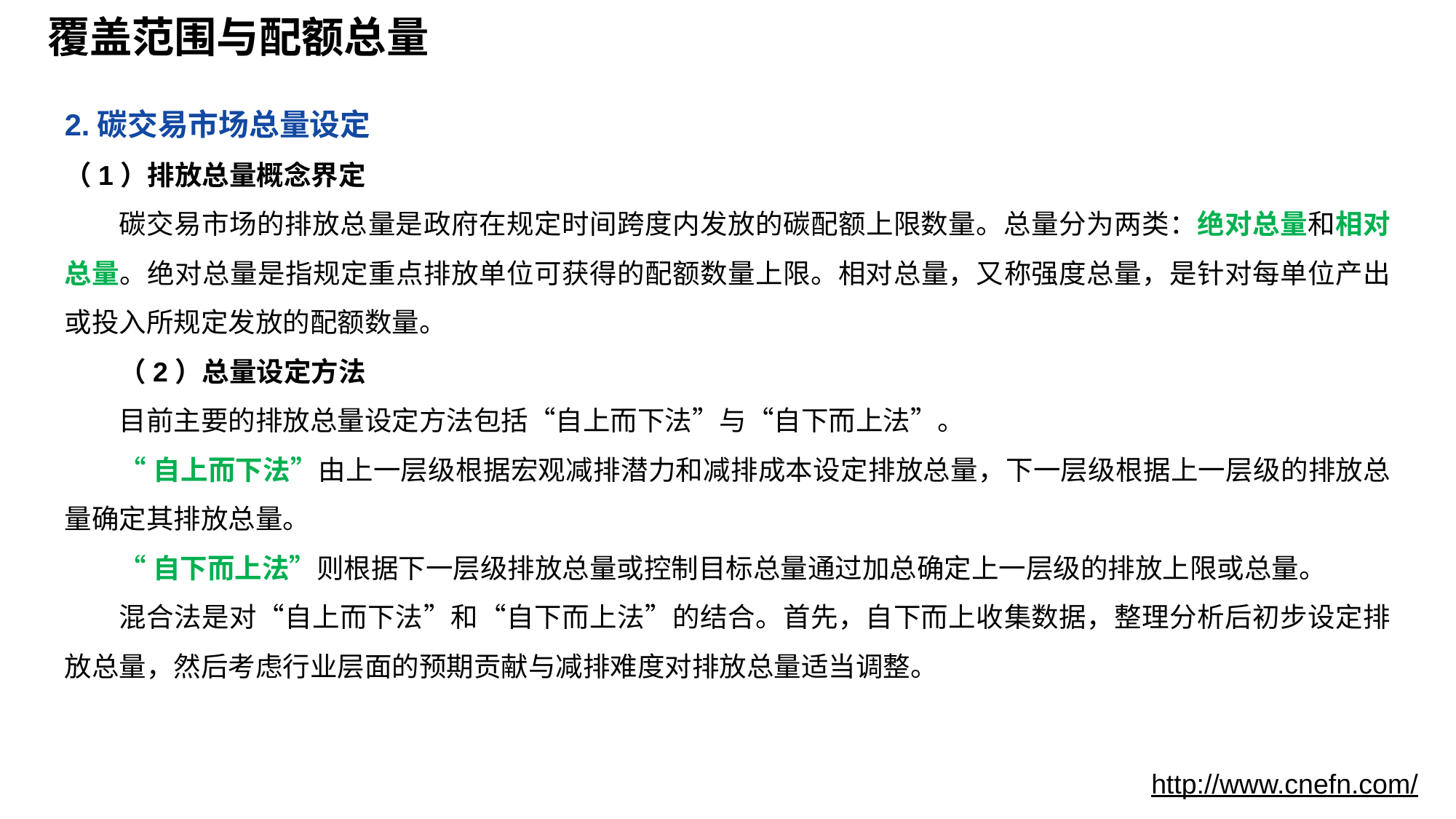

# 覆盖范围与配额总量
2.碳交易市场总量设定
（1）排放总量概念界定
碳交易市场的排放总量是政府在规定时间跨度内发放的碳配额上限数量。总量分为两类：绝对总量和相对总量。绝对总量是指规定重点排放单位可获得的配额数量上限。相对总量，又称强度总量，是针对每单位产出或投入所规定发放的配额数量。
（2）总量设定方法
目前主要的排放总量设定方法包括“自上而下法”与“自下而上法”。
“自上而下法”由上一层级根据宏观减排潜力和减排成本设定排放总量，下一层级根据上一层级的排放总量确定其排放总量。
“自下而上法”则根据下一层级排放总量或控制目标总量通过加总确定上一层级的排放上限或总量。
混合法是对“自上而下法”和“自下而上法”的结合。首先，自下而上收集数据，整理分析后初步设定排放总量，然后考虑行业层面的预期贡献与减排难度对排放总量适当调整。